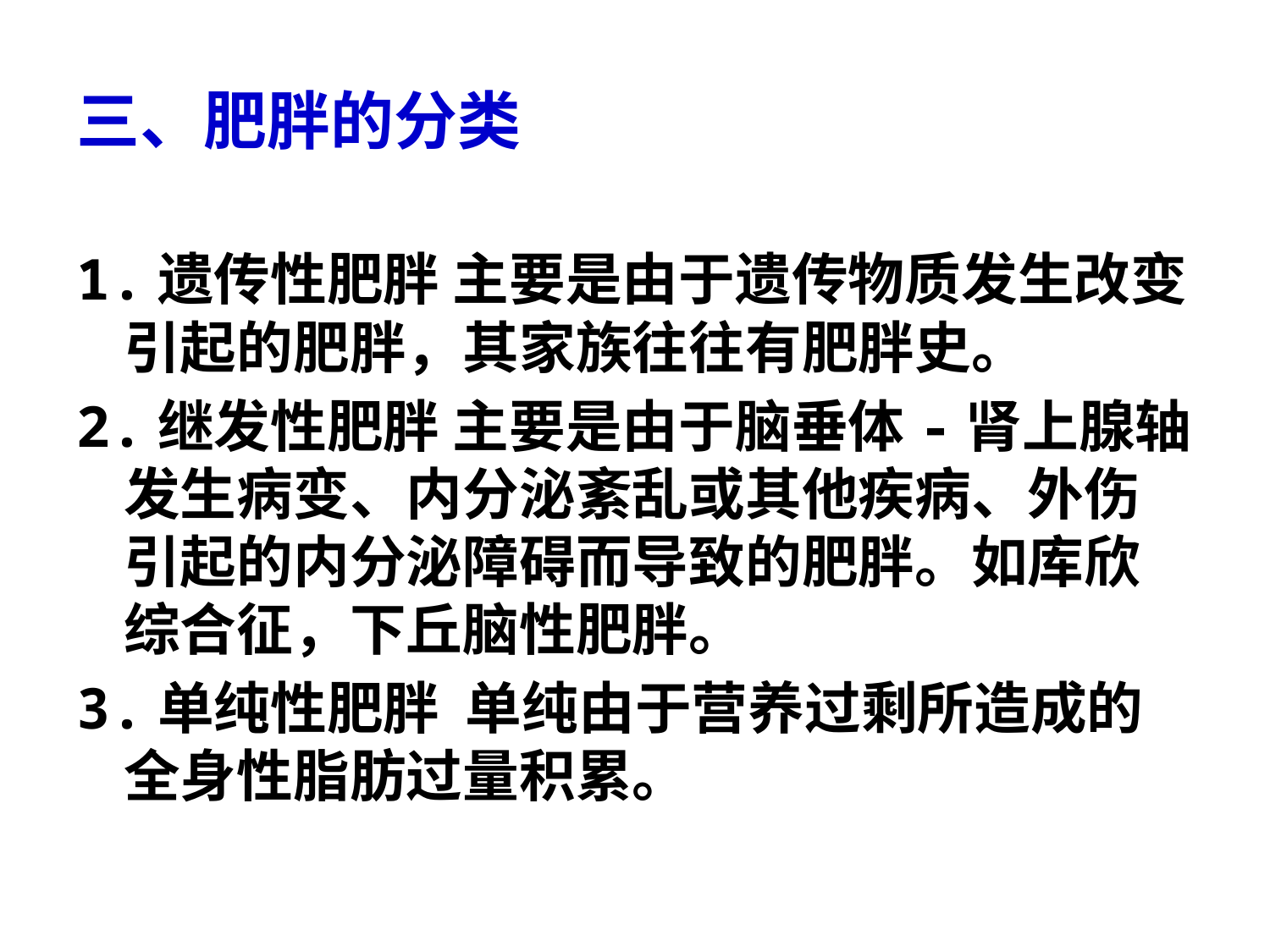

三、肥胖的分类
1.遗传性肥胖 主要是由于遗传物质发生改变引起的肥胖，其家族往往有肥胖史。
2.继发性肥胖 主要是由于脑垂体-肾上腺轴发生病变、内分泌紊乱或其他疾病、外伤引起的内分泌障碍而导致的肥胖。如库欣综合征，下丘脑性肥胖。
3.单纯性肥胖  单纯由于营养过剩所造成的全身性脂肪过量积累。